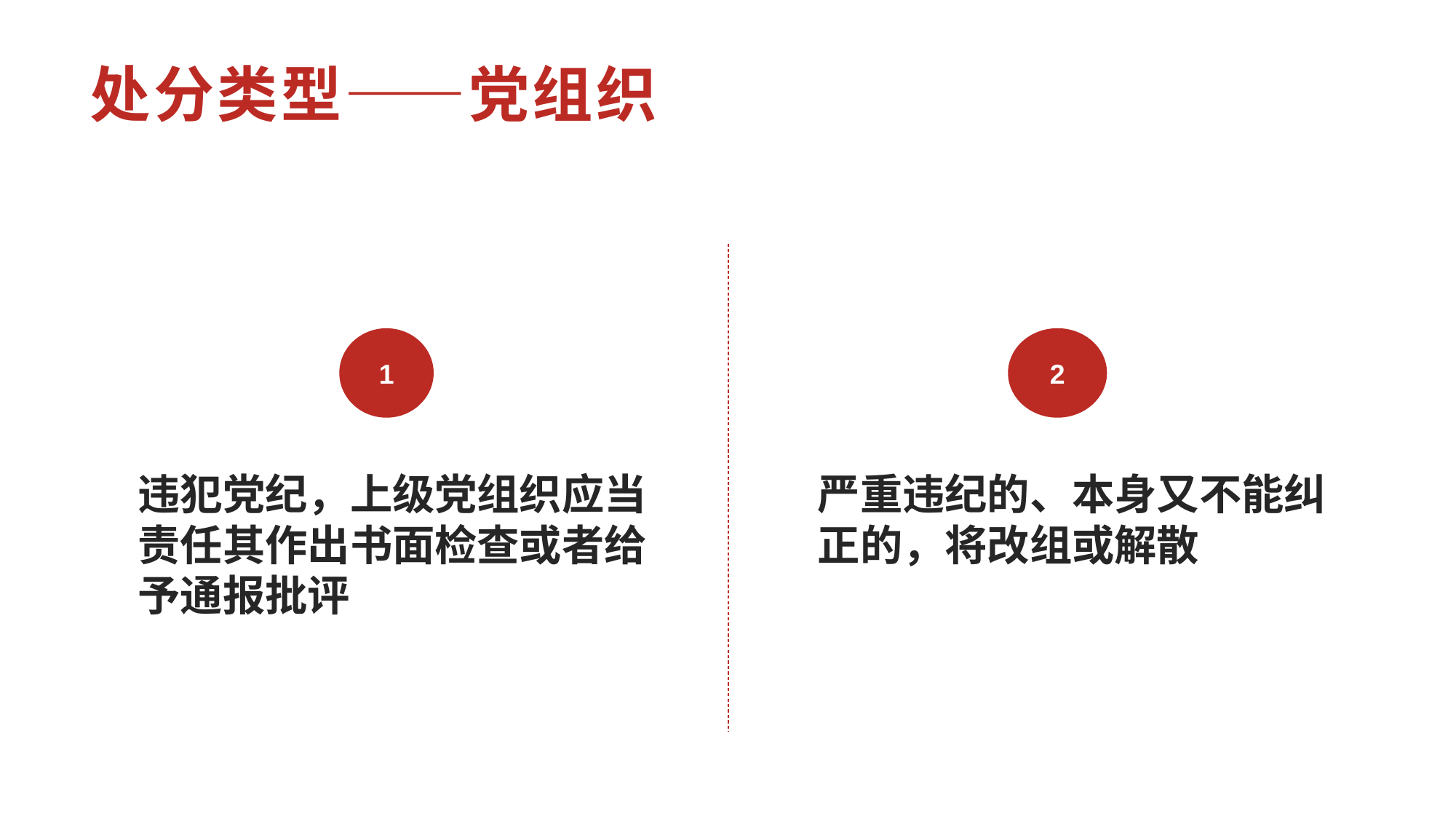

处分类型——党组织
2
1
严重违纪的、本身又不能纠正的，将改组或解散
违犯党纪，上级党组织应当责任其作出书面检查或者给予通报批评